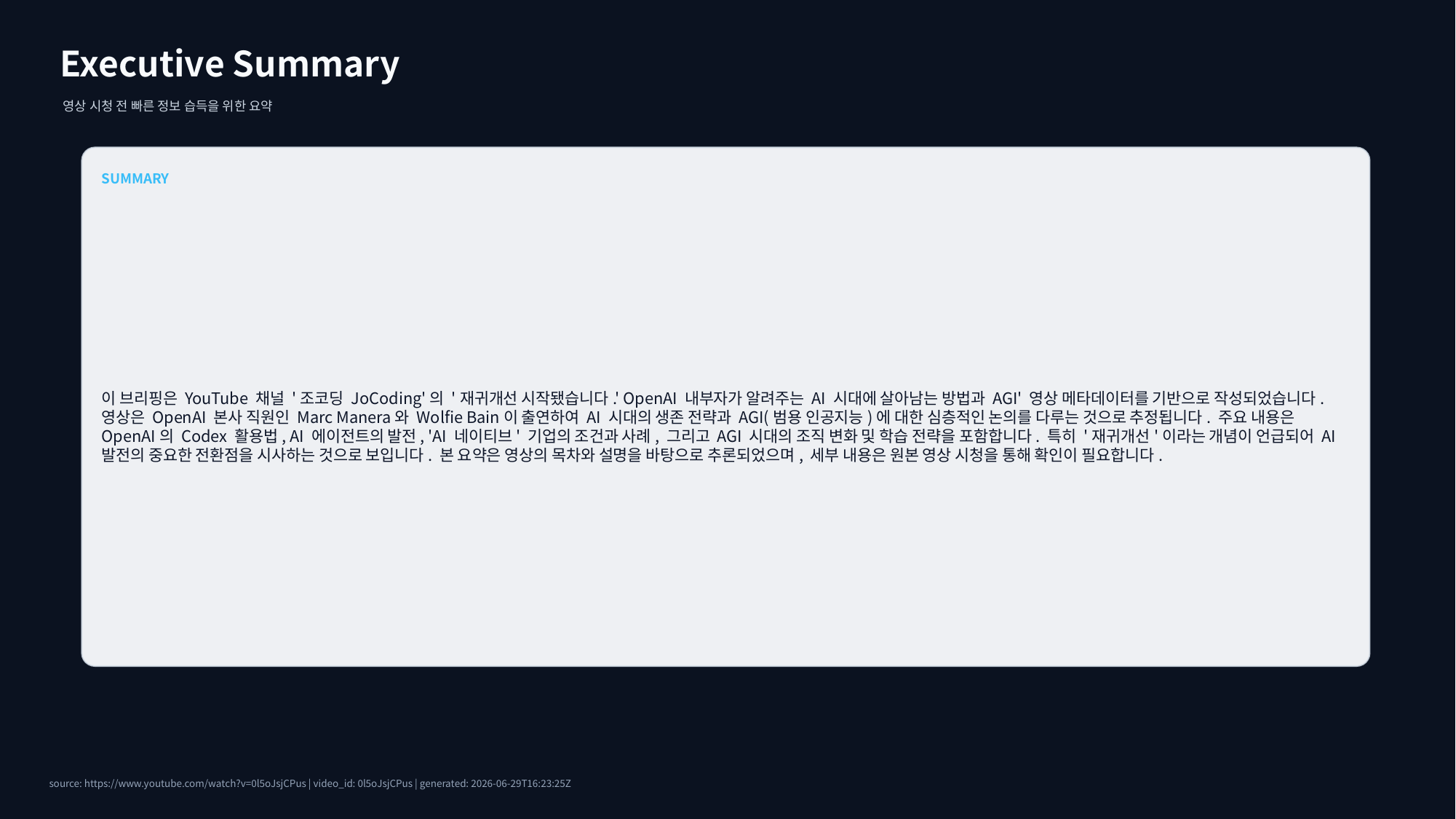

Executive Summary
영상 시청 전 빠른 정보 습득을 위한 요약

SUMMARY
이 브리핑은 YouTube 채널 '조코딩 JoCoding'의 '재귀개선 시작됐습니다.' OpenAI 내부자가 알려주는 AI 시대에 살아남는 방법과 AGI' 영상 메타데이터를 기반으로 작성되었습니다. 영상은 OpenAI 본사 직원인 Marc Manera와 Wolfie Bain이 출연하여 AI 시대의 생존 전략과 AGI(범용 인공지능)에 대한 심층적인 논의를 다루는 것으로 추정됩니다. 주요 내용은 OpenAI의 Codex 활용법, AI 에이전트의 발전, 'AI 네이티브' 기업의 조건과 사례, 그리고 AGI 시대의 조직 변화 및 학습 전략을 포함합니다. 특히 '재귀개선'이라는 개념이 언급되어 AI 발전의 중요한 전환점을 시사하는 것으로 보입니다. 본 요약은 영상의 목차와 설명을 바탕으로 추론되었으며, 세부 내용은 원본 영상 시청을 통해 확인이 필요합니다.
source: https://www.youtube.com/watch?v=0l5oJsjCPus | video_id: 0l5oJsjCPus | generated: 2026-06-29T16:23:25Z